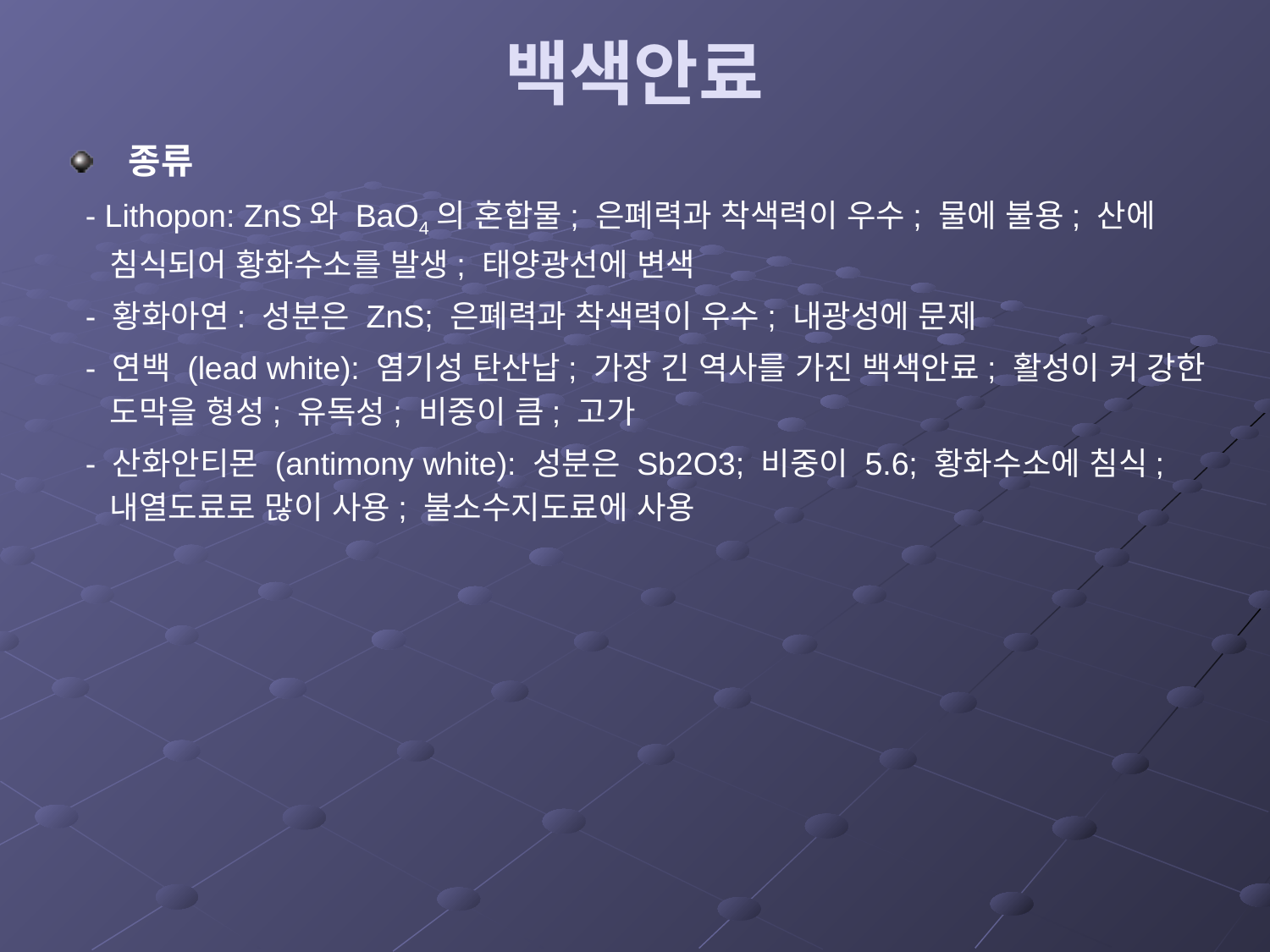

# 백색안료
 종류
  - Lithopon: ZnS와 BaO4의 혼합물; 은폐력과 착색력이 우수; 물에 불용; 산에 침식되어 황화수소를 발생; 태양광선에 변색
  - 황화아연: 성분은 ZnS; 은폐력과 착색력이 우수; 내광성에 문제
  - 연백 (lead white): 염기성 탄산납; 가장 긴 역사를 가진 백색안료; 활성이 커 강한 도막을 형성; 유독성; 비중이 큼; 고가
  - 산화안티몬 (antimony white): 성분은 Sb2O3; 비중이 5.6; 황화수소에 침식; 내열도료로 많이 사용; 불소수지도료에 사용